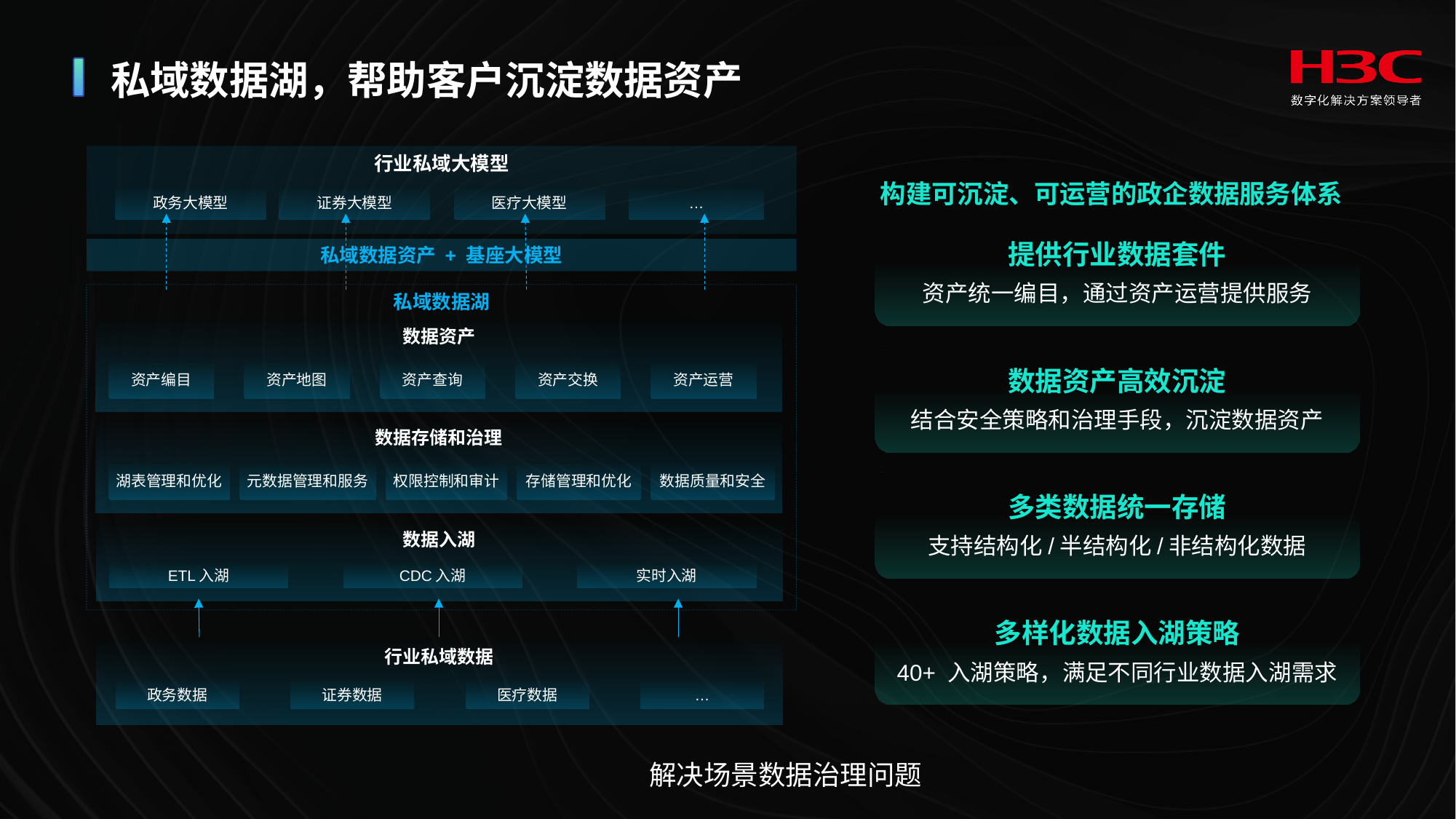

# 私域数据湖，帮助客户沉淀数据资产
行业私域大模型
构建可沉淀、可运营的政企数据服务体系
政务大模型
证券大模型
医疗大模型
…
提供行业数据套件
资产统一编目，通过资产运营提供服务
私域数据资产 + 基座大模型
私域数据湖

数据资产
数据资产高效沉淀
结合安全策略和治理手段，沉淀数据资产
资产编目
资产地图
资产查询
资产交换
资产运营
数据存储和治理
湖表管理和优化
元数据管理和服务
权限控制和审计
存储管理和优化
数据质量和安全
多类数据统一存储
支持结构化/半结构化/非结构化数据
数据入湖
ETL入湖
CDC入湖
实时入湖
多样化数据入湖策略
40+ 入湖策略，满足不同行业数据入湖需求
行业私域数据
政务数据
证券数据
医疗数据
…
解决场景数据治理问题